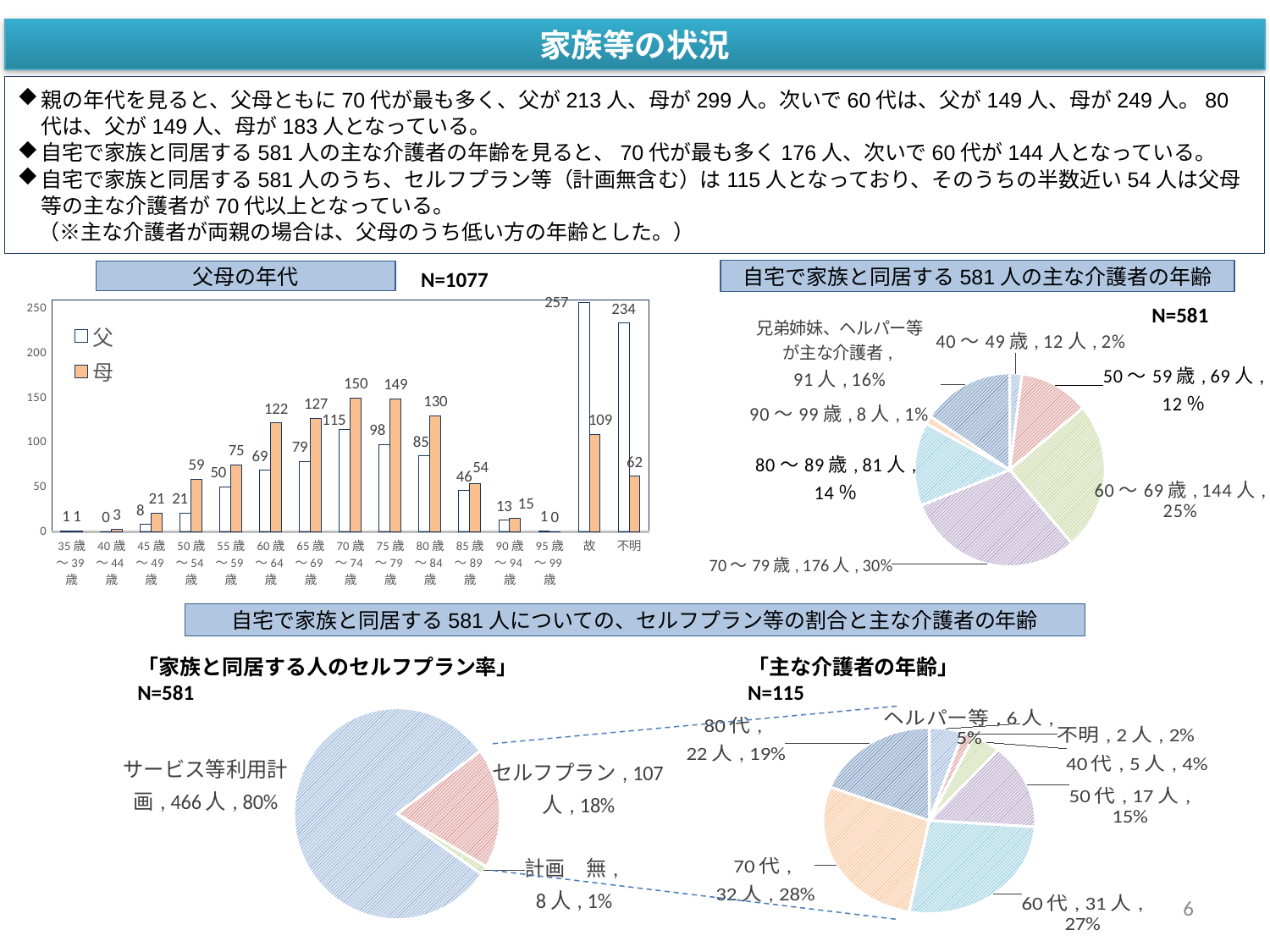

家族等の状況
親の年代を見ると、父母ともに70代が最も多く、父が213人、母が299人。次いで60代は、父が149人、母が249人。80代は、父が149人、母が183人となっている。
自宅で家族と同居する581人の主な介護者の年齢を見ると、70代が最も多く176人、次いで60代が144人となっている。
自宅で家族と同居する581人のうち、セルフプラン等（計画無含む）は115人となっており、そのうちの半数近い54人は父母等の主な介護者が70代以上となっている。
　（※主な介護者が両親の場合は、父母のうち低い方の年齢とした。）
N=1077
自宅で家族と同居する581人の主な介護者の年齢
父母の年代

### Chart

| Category | 売上高 |
|---|---|
| 40～49歳 | 12.0 |
| 50～59歳 | 69.0 |
| 60～69歳 | 144.0 |
| 70～79歳 | 176.0 |
| 80～89歳 | 81.0 |
| 90～99歳 | 8.0 |
| 兄弟姉妹、ヘルパー等が主な介護者 | 91.0 |

### Chart

| Category | 父 | 母 |
|---|---|---|
| 35歳～39歳 | 1.0 | 1.0 |
| 40歳～44歳 | 0.0 | 3.0 |
| 45歳～49歳 | 8.0 | 21.0 |
| 50歳～54歳 | 21.0 | 59.0 |
| 55歳～59歳 | 50.0 | 75.0 |
| 60歳～64歳 | 69.0 | 122.0 |
| 65歳～69歳 | 79.0 | 127.0 |
| 70歳～74歳 | 115.0 | 150.0 |
| 75歳～79歳 | 98.0 | 149.0 |
| 80歳～84歳 | 85.0 | 130.0 |
| 85歳～89歳 | 46.0 | 54.0 |
| 90歳～94歳 | 13.0 | 15.0 |
| 95歳～99歳 | 1.0 | 0.0 |
| 故 | 257.0 | 109.0 |
| 不明 | 234.0 | 62.0 |
N=581
自宅で家族と同居する581人についての、セルフプラン等の割合と主な介護者の年齢
「主な介護者の年齢」　N=115
「家族と同居する人のセルフプラン率」　N=581

### Chart

| Category | 待機者の年齢層 |
|---|---|
| ヘルパー等 | 6.0 |
| 不明 | 2.0 |
| 40代 | 5.0 |
| 50代 | 17.0 |
| 60代 | 31.0 |
| 70代 | 32.0 |
| 80代 | 22.0 |

### Chart

| Category | 地域生活の継続の可能性 |
|---|---|
| サービス等利用計画 | 466.0 |
| セルフプラン | 107.0 |
| 計画　無 | 8.0 |
6